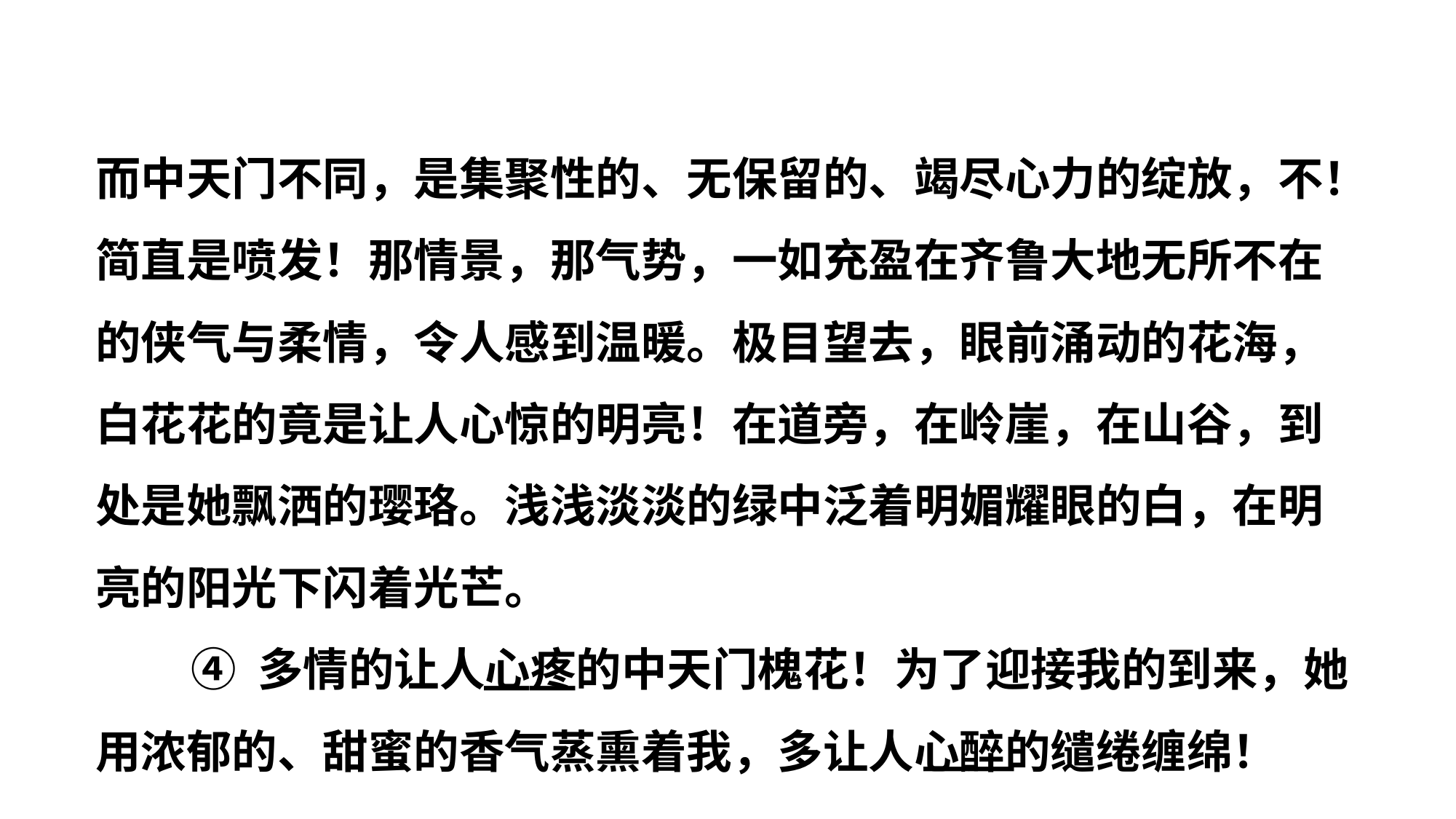

而中天门不同，是集聚性的、无保留的、竭尽心力的绽放，不！简直是喷发！那情景，那气势，一如充盈在齐鲁大地无所不在的侠气与柔情，令人感到温暖。极目望去，眼前涌动的花海，白花花的竟是让人心惊的明亮！在道旁，在岭崖，在山谷，到处是她飘洒的璎珞。浅浅淡淡的绿中泛着明媚耀眼的白，在明亮的阳光下闪着光芒。
④ 多情的让人心疼的中天门槐花！为了迎接我的到来，她用浓郁的、甜蜜的香气蒸熏着我，多让人心醉的缱绻缠绵！
——
——